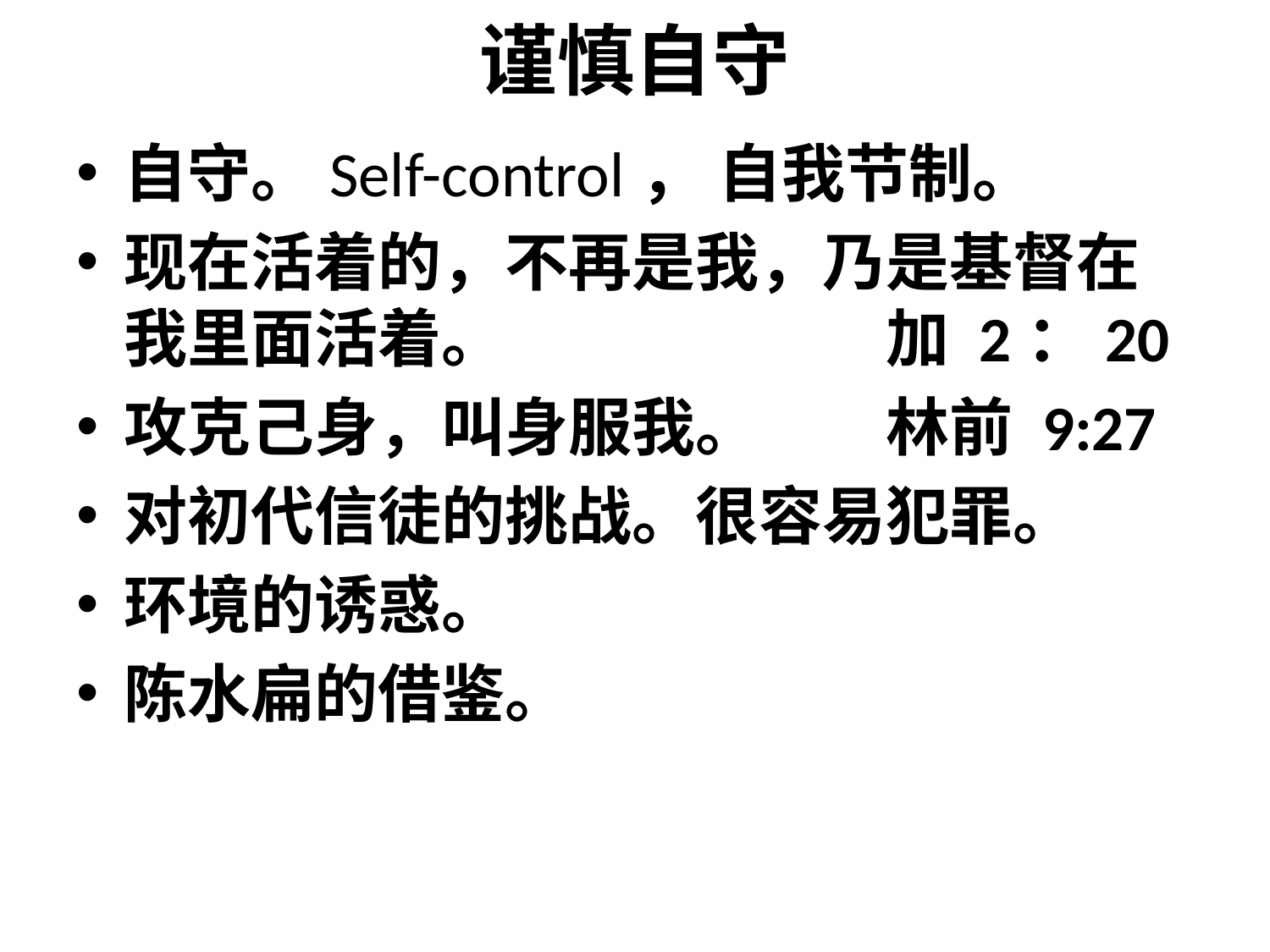

# 谨慎自守
自守。Self-control， 自我节制。
现在活着的，不再是我，乃是基督在我里面活着。			加 2：20
攻克己身，叫身服我。	林前 9:27
对初代信徒的挑战。很容易犯罪。
环境的诱惑。
陈水扁的借鉴。